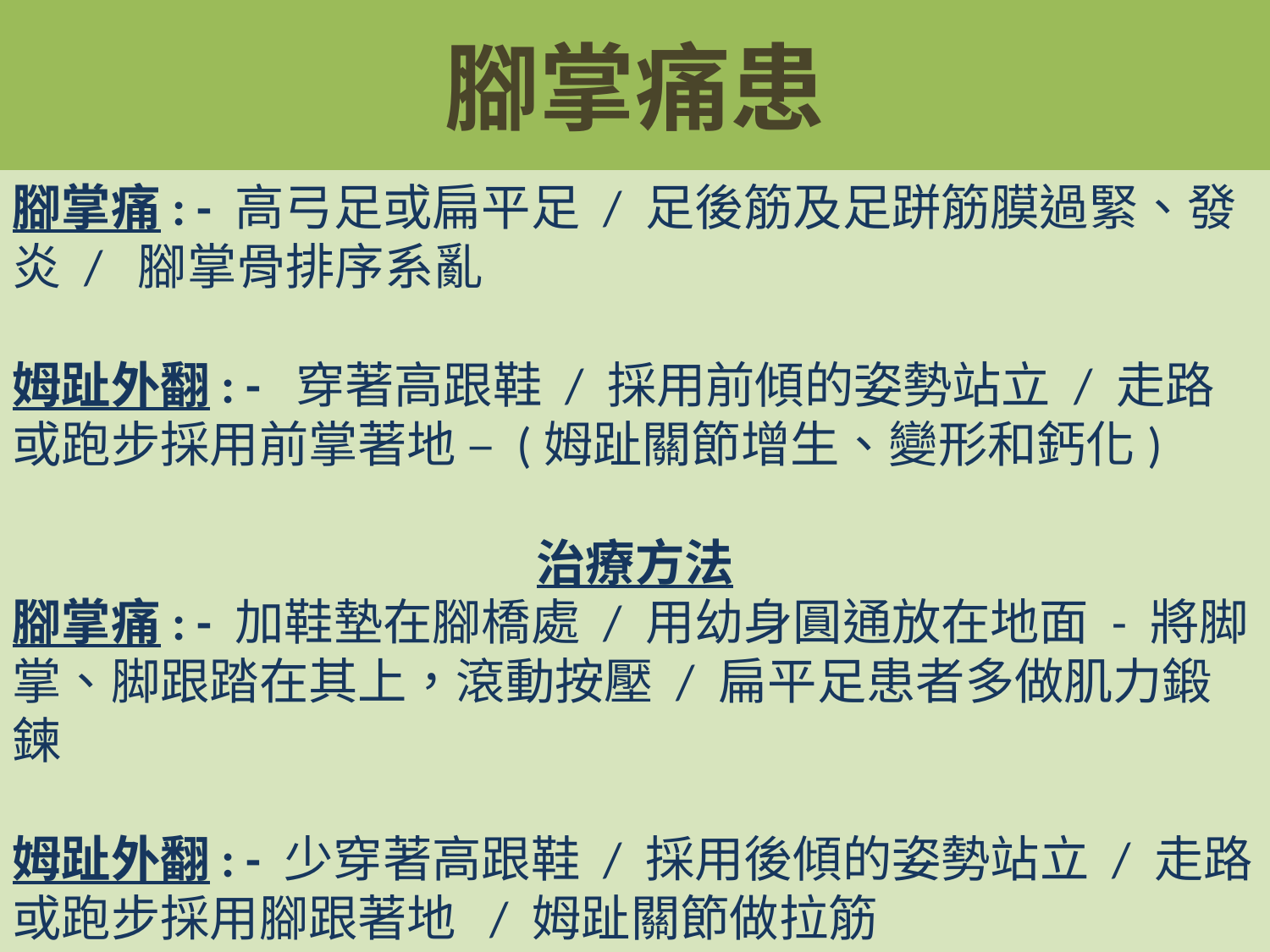

# 腳掌痛患
腳掌痛: - 高弓足或扁平足 / 足後筋及足跰筋膜過緊、發炎 /  腳掌骨排序系亂

姆趾外翻: -  穿著高跟鞋 / 採用前傾的姿勢站立 / 走路或跑步採用前掌著地 – (姆趾關節增生、變形和鈣化)

治療方法
腳掌痛: - 加鞋墊在腳橋處 / 用幼身圓通放在地面 - 將脚掌、脚跟踏在其上，滾動按壓 / 扁平足患者多做肌力鍛鍊

姆趾外翻: - 少穿著高跟鞋 / 採用後傾的姿勢站立 / 走路或跑步採用腳跟著地  / 姆趾關節做拉筋